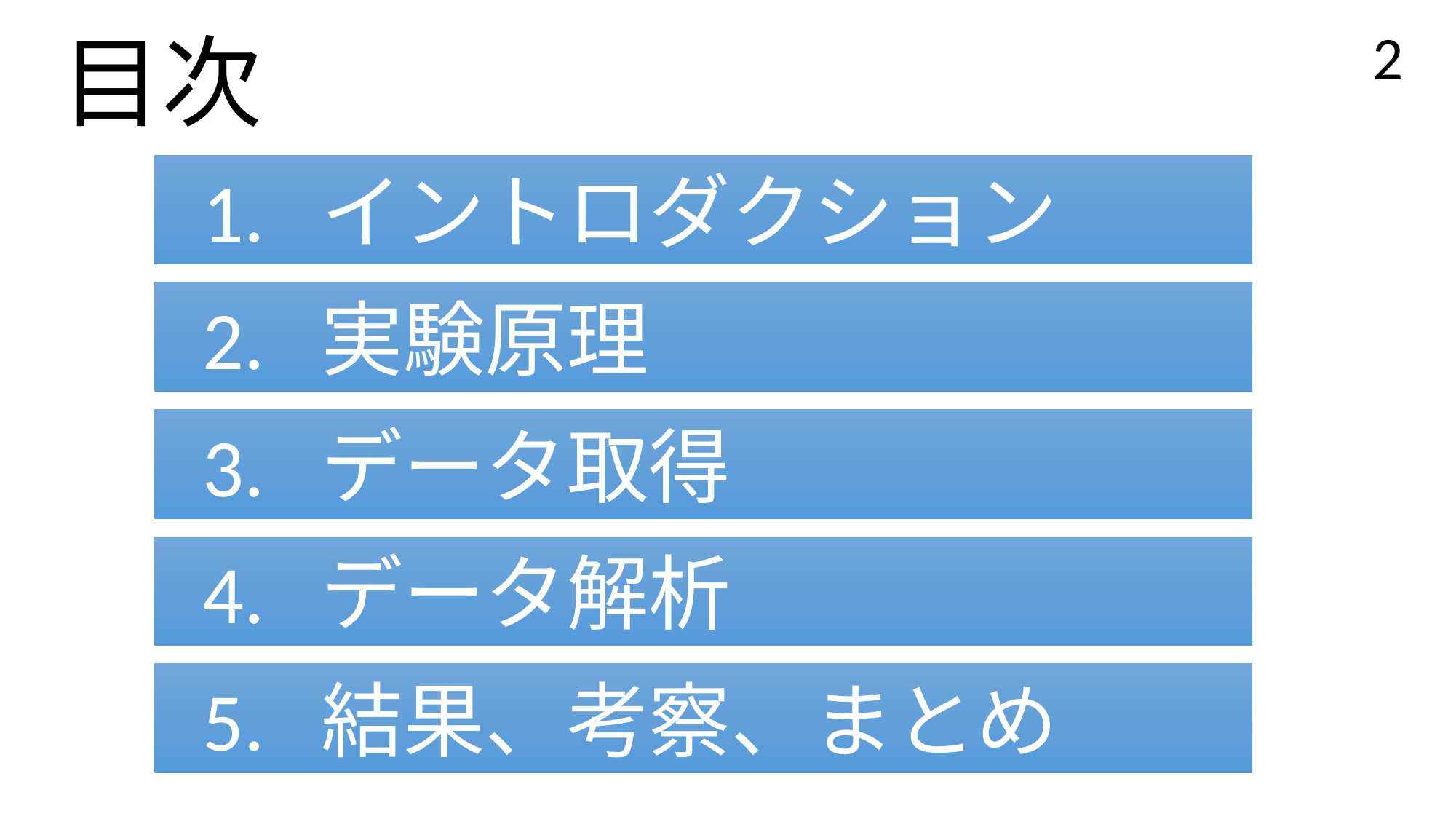

目次
2
  1.  イントロダクション
  2.  実験原理
  3.  データ取得
  4.  データ解析
  5.  結果、考察、まとめ